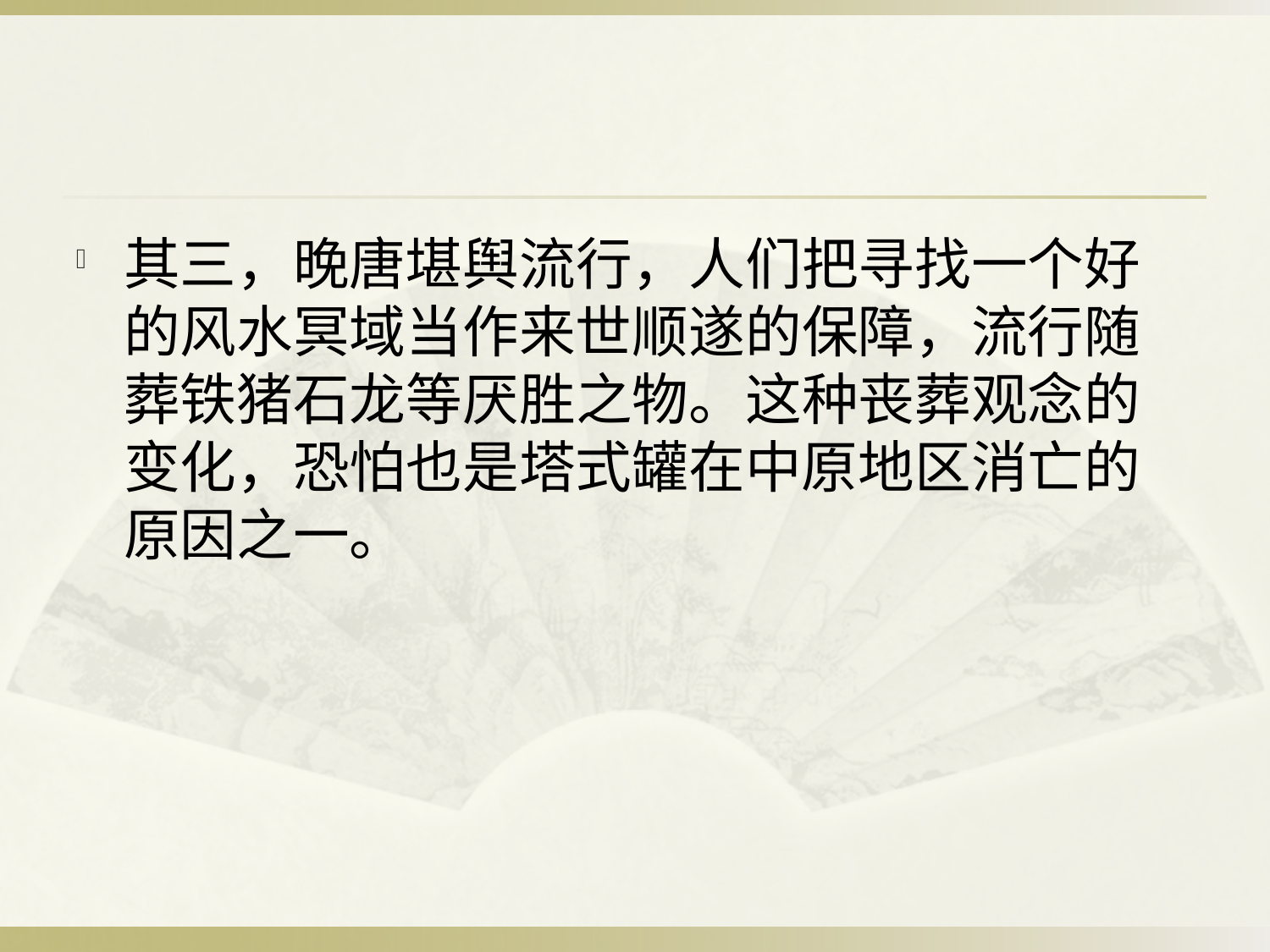

#
其三，晚唐堪舆流行，人们把寻找一个好的风水冥域当作来世顺遂的保障，流行随葬铁猪石龙等厌胜之物。这种丧葬观念的变化，恐怕也是塔式罐在中原地区消亡的原因之一。